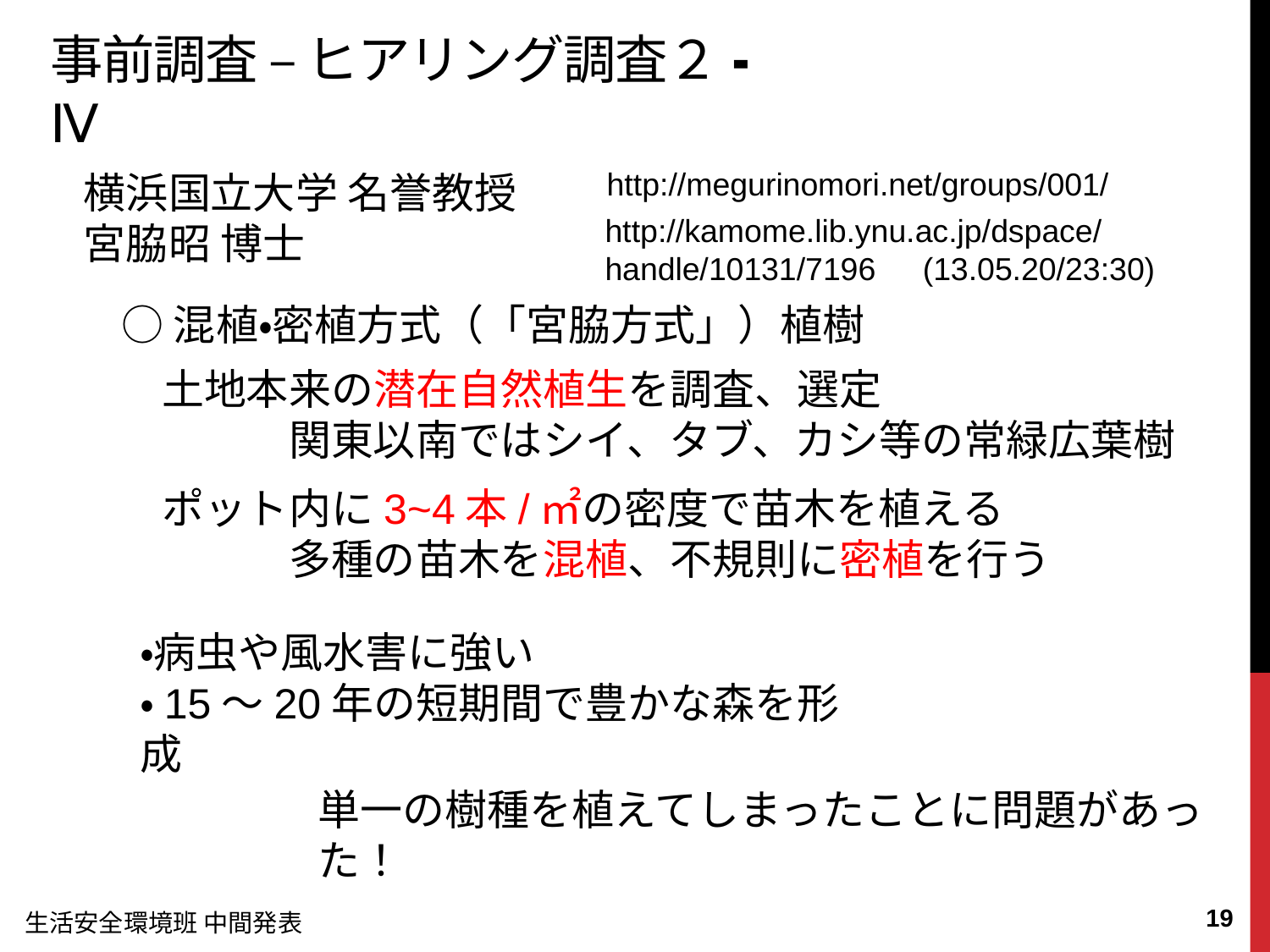

事前調査 – ヒアリング調査２-Ⅳ

http://megurinomori.net/groups/001/
横浜国立大学 名誉教授
宮脇昭 博士
http://kamome.lib.ynu.ac.jp/dspace/handle/10131/7196　(13.05.20/23:30)
○混植・密植方式（「宮脇方式」）植樹
土地本来の潜在自然植生を調査、選定
	関東以南ではシイ、タブ、カシ等の常緑広葉樹
ポット内に3~4本/㎡の密度で苗木を植える
	多種の苗木を混植、不規則に密植を行う

・病虫や風水害に強い
・15～20年の短期間で豊かな森を形成
単一の樹種を植えてしまったことに問題があった！
19
生活安全環境班 中間発表